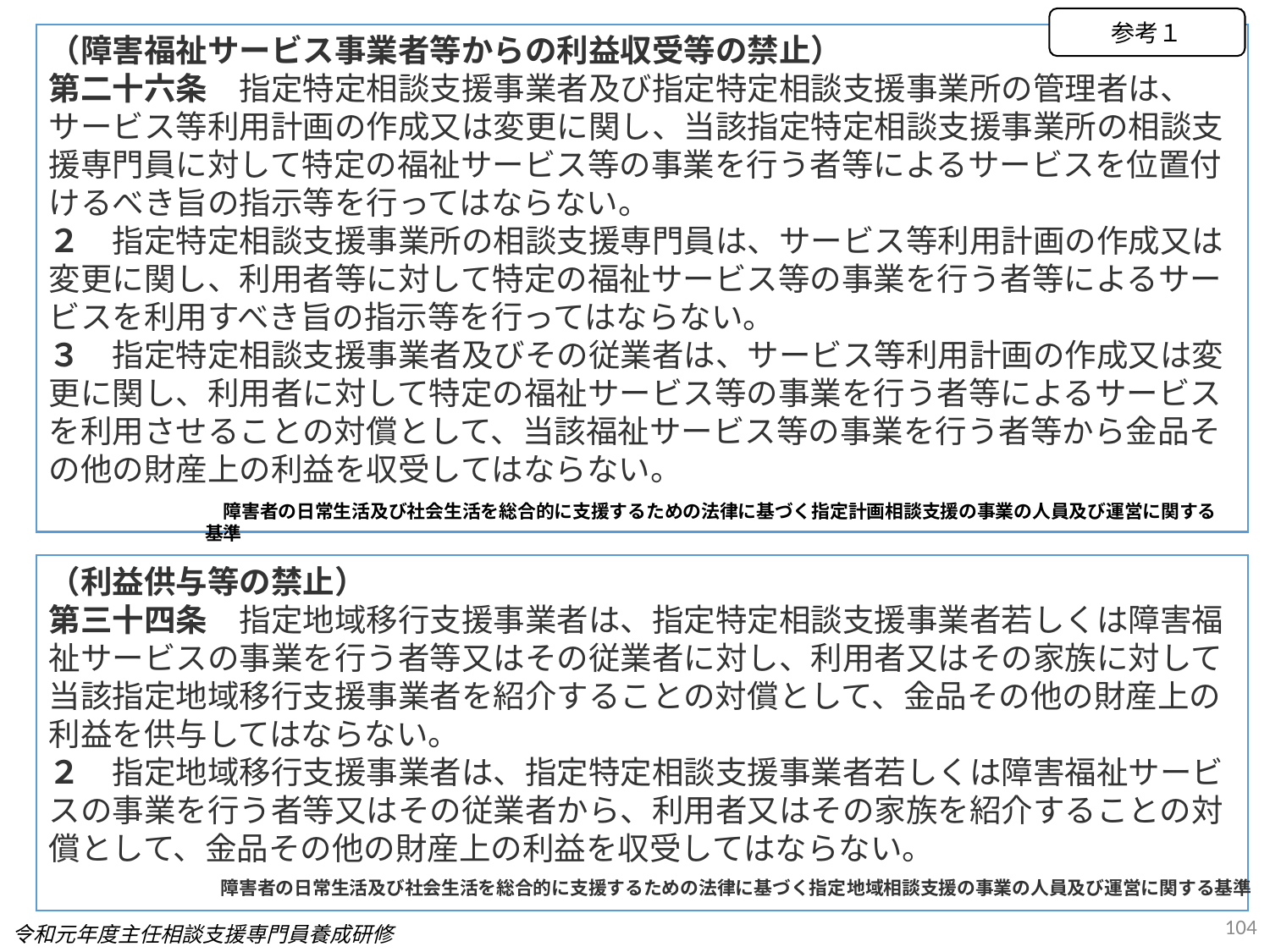

参考１
（障害福祉サービス事業者等からの利益収受等の禁止）
第二十六条　指定特定相談支援事業者及び指定特定相談支援事業所の管理者は、サービス等利用計画の作成又は変更に関し、当該指定特定相談支援事業所の相談支援専門員に対して特定の福祉サービス等の事業を行う者等によるサービスを位置付けるべき旨の指示等を行ってはならない。
２　指定特定相談支援事業所の相談支援専門員は、サービス等利用計画の作成又は変更に関し、利用者等に対して特定の福祉サービス等の事業を行う者等によるサービスを利用すべき旨の指示等を行ってはならない。
３　指定特定相談支援事業者及びその従業者は、サービス等利用計画の作成又は変更に関し、利用者に対して特定の福祉サービス等の事業を行う者等によるサービスを利用させることの対償として、当該福祉サービス等の事業を行う者等から金品その他の財産上の利益を収受してはならない。

　障害者の日常生活及び社会生活を総合的に支援するための法律に基づく指定計画相談支援の事業の人員及び運営に関する基準
（利益供与等の禁止）
第三十四条　指定地域移行支援事業者は、指定特定相談支援事業者若しくは障害福祉サービスの事業を行う者等又はその従業者に対し、利用者又はその家族に対して当該指定地域移行支援事業者を紹介することの対償として、金品その他の財産上の利益を供与してはならない。
２　指定地域移行支援事業者は、指定特定相談支援事業者若しくは障害福祉サービスの事業を行う者等又はその従業者から、利用者又はその家族を紹介することの対償として、金品その他の財産上の利益を収受してはならない。

障害者の日常生活及び社会生活を総合的に支援するための法律に基づく指定地域相談支援の事業の人員及び運営に関する基準
104
令和元年度主任相談支援専門員養成研修